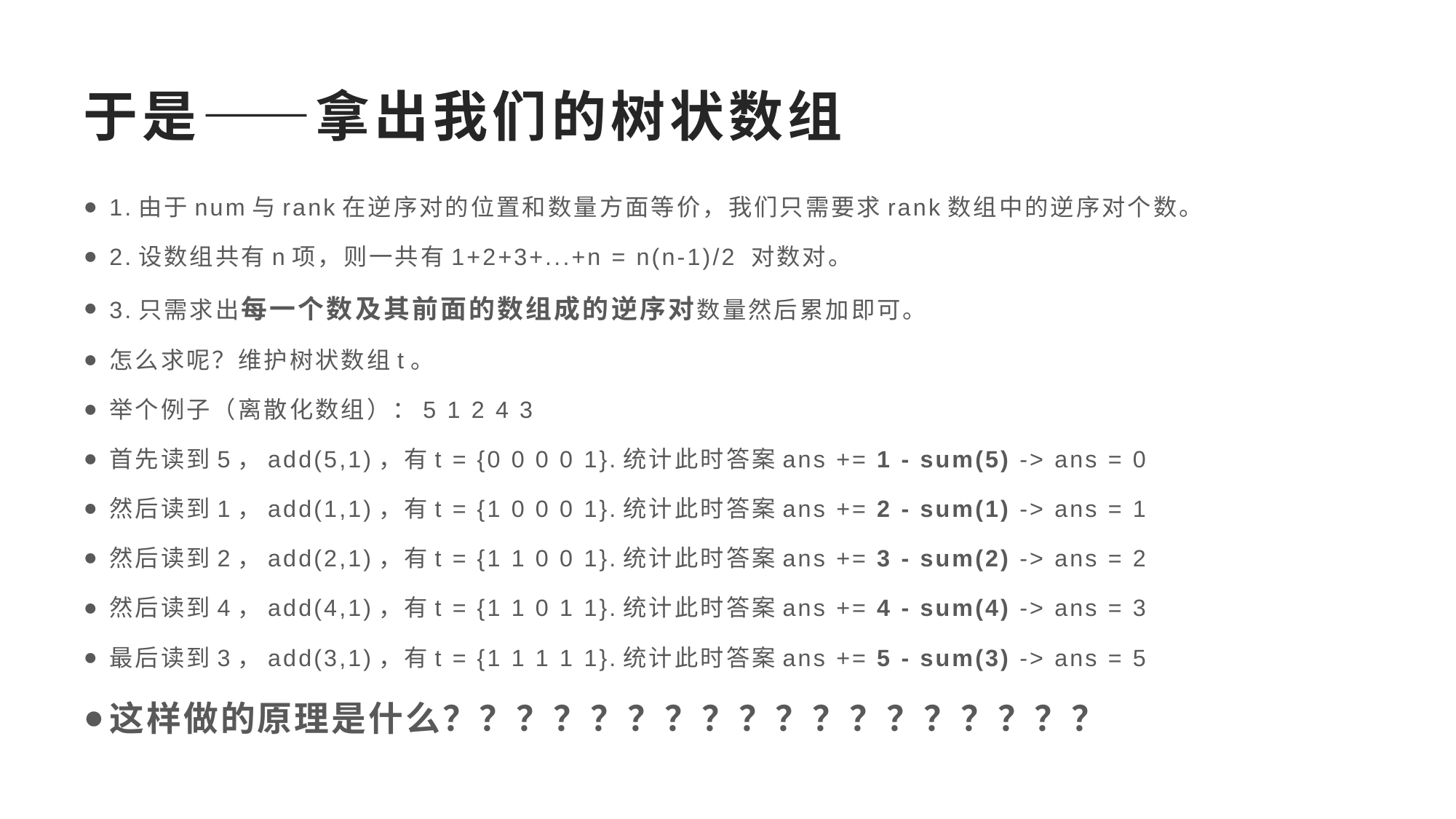

# 于是——拿出我们的树状数组
1.由于num与rank在逆序对的位置和数量方面等价，我们只需要求rank数组中的逆序对个数。
2.设数组共有n项，则一共有1+2+3+...+n = n(n-1)/2 对数对。
3.只需求出每一个数及其前面的数组成的逆序对数量然后累加即可。
怎么求呢？维护树状数组t。
举个例子（离散化数组）：5 1 2 4 3
首先读到5，add(5,1)，有t = {0 0 0 0 1}.统计此时答案ans += 1 - sum(5) -> ans = 0
然后读到1，add(1,1)，有t = {1 0 0 0 1}.统计此时答案ans += 2 - sum(1) -> ans = 1
然后读到2，add(2,1)，有t = {1 1 0 0 1}.统计此时答案ans += 3 - sum(2) -> ans = 2
然后读到4，add(4,1)，有t = {1 1 0 1 1}.统计此时答案ans += 4 - sum(4) -> ans = 3
最后读到3，add(3,1)，有t = {1 1 1 1 1}.统计此时答案ans += 5 - sum(3) -> ans = 5
这样做的原理是什么？？？？？？？？？？？？？？？？？？